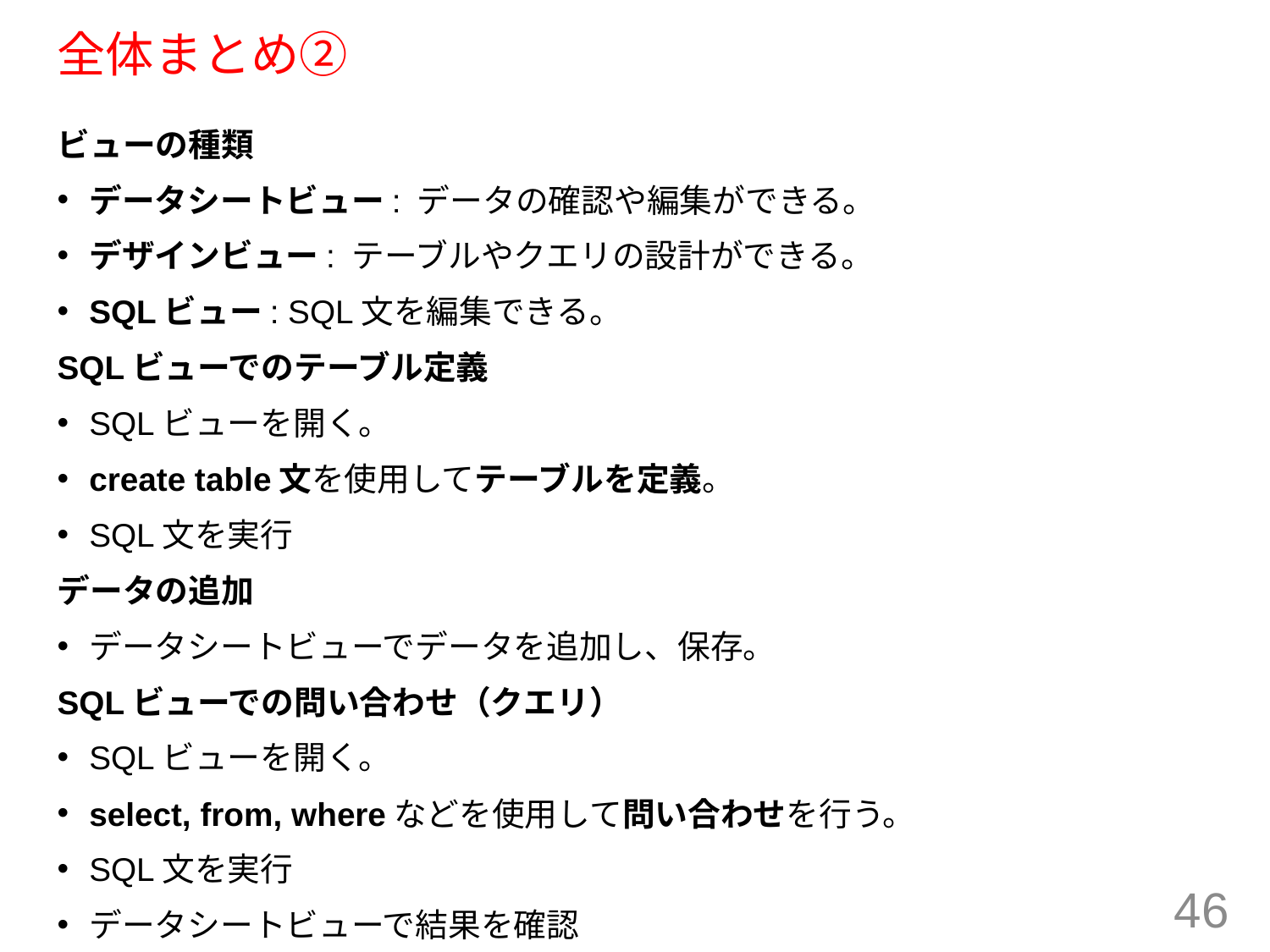

# 全体まとめ②
ビューの種類
データシートビュー: データの確認や編集ができる。
デザインビュー: テーブルやクエリの設計ができる。
SQLビュー: SQL文を編集できる。
SQLビューでのテーブル定義
SQLビューを開く。
create table文を使用してテーブルを定義。
SQL文を実行
データの追加
データシートビューでデータを追加し、保存。
SQLビューでの問い合わせ（クエリ）
SQLビューを開く。
select, from, whereなどを使用して問い合わせを行う。
SQL文を実行
データシートビューで結果を確認
46